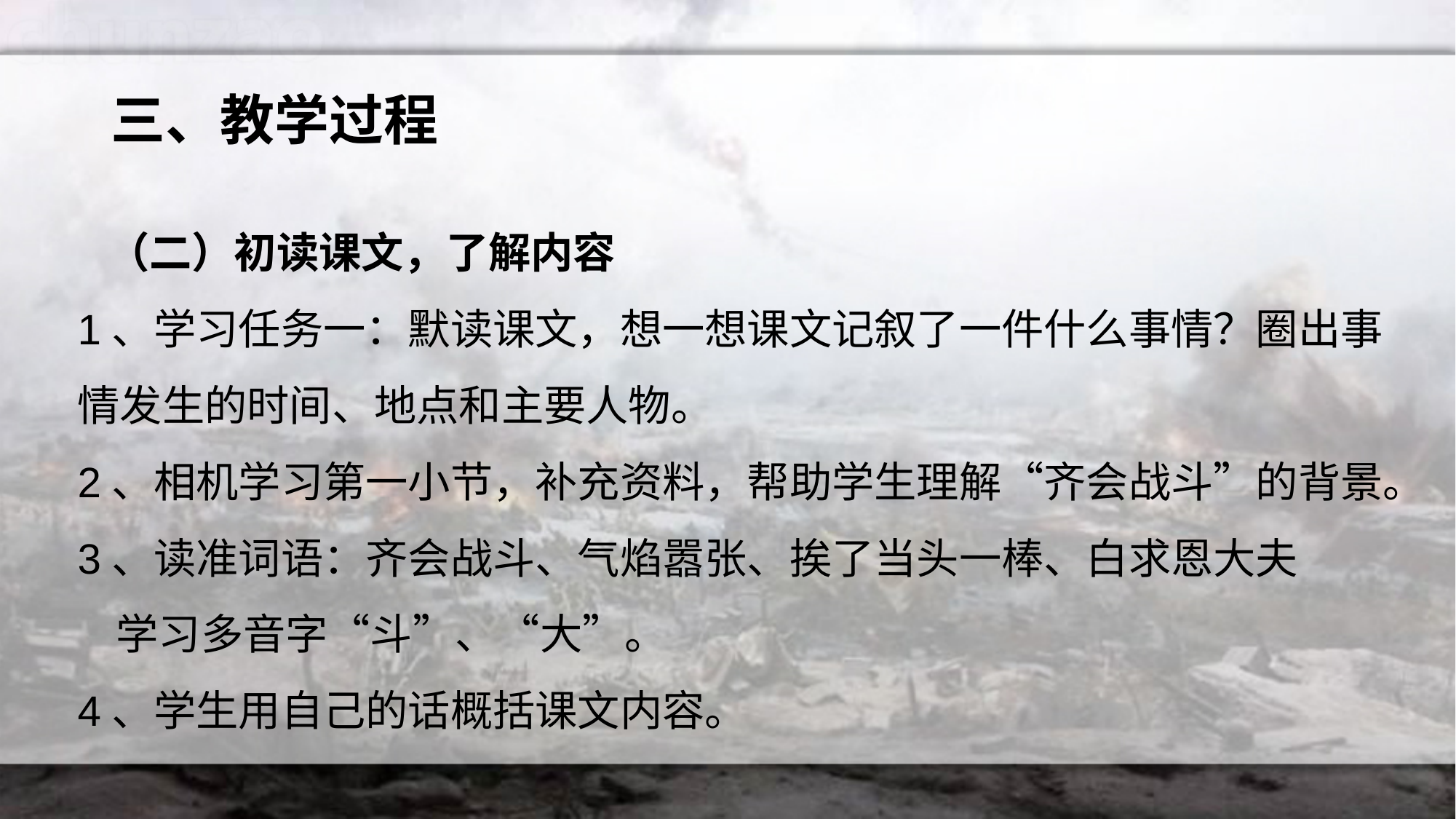

# 三、教学过程
  （二）初读课文，了解内容
1、学习任务一：默读课文，想一想课文记叙了一件什么事情？圈出事情发生的时间、地点和主要人物。
2、相机学习第一小节，补充资料，帮助学生理解“齐会战斗”的背景。
3、读准词语：齐会战斗、气焰嚣张、挨了当头一棒、白求恩大夫
   学习多音字“斗”、“大”。
4、学生用自己的话概括课文内容。